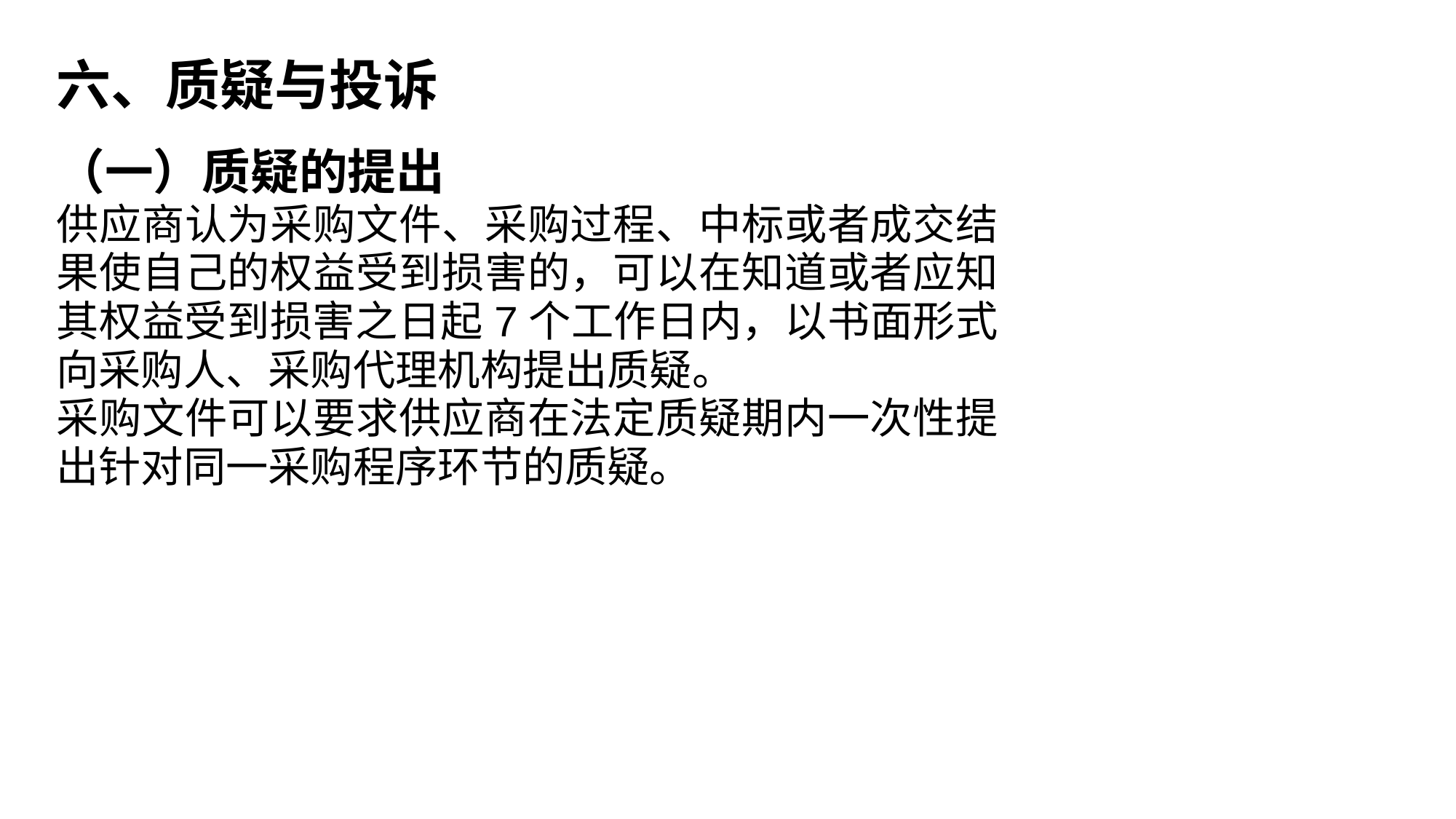

六、质疑与投诉

（一）质疑的提出
供应商认为采购文件、采购过程、中标或者成交结果使自己的权益受到损害的，可以在知道或者应知其权益受到损害之日起7个工作日内，以书面形式向采购人、采购代理机构提出质疑。
采购文件可以要求供应商在法定质疑期内一次性提出针对同一采购程序环节的质疑。